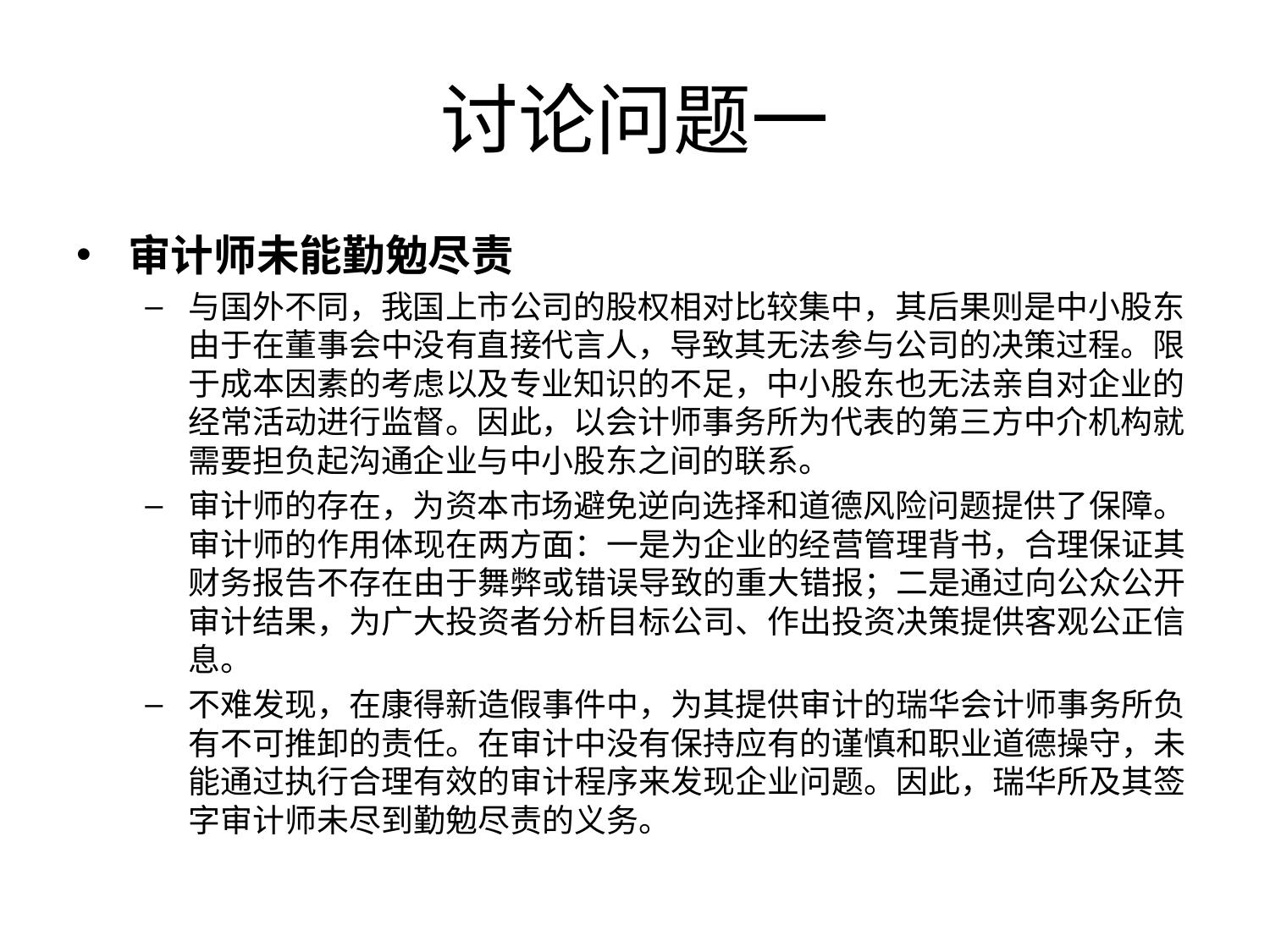

# 讨论问题一
审计师未能勤勉尽责
与国外不同，我国上市公司的股权相对比较集中，其后果则是中小股东由于在董事会中没有直接代言人，导致其无法参与公司的决策过程。限于成本因素的考虑以及专业知识的不足，中小股东也无法亲自对企业的经常活动进行监督。因此，以会计师事务所为代表的第三方中介机构就需要担负起沟通企业与中小股东之间的联系。
审计师的存在，为资本市场避免逆向选择和道德风险问题提供了保障。审计师的作用体现在两方面：一是为企业的经营管理背书，合理保证其财务报告不存在由于舞弊或错误导致的重大错报；二是通过向公众公开审计结果，为广大投资者分析目标公司、作出投资决策提供客观公正信息。
不难发现，在康得新造假事件中，为其提供审计的瑞华会计师事务所负有不可推卸的责任。在审计中没有保持应有的谨慎和职业道德操守，未能通过执行合理有效的审计程序来发现企业问题。因此，瑞华所及其签字审计师未尽到勤勉尽责的义务。